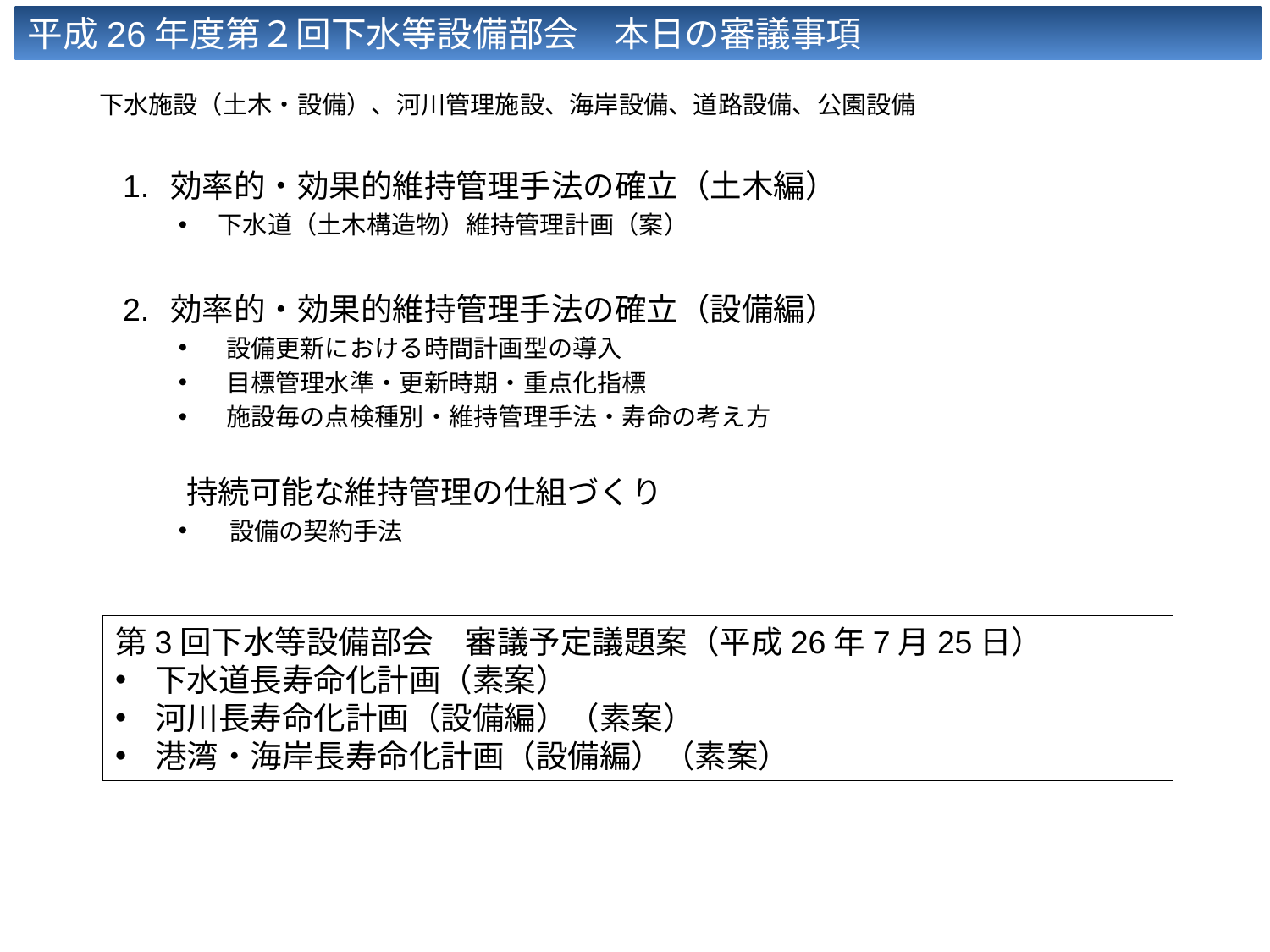

平成26年度第２回下水等設備部会　本日の審議事項　　　　　　　　　　　　　資料２
　下水施設（土木・設備）、河川管理施設、海岸設備、道路設備、公園設備

効率的・効果的維持管理手法の確立（土木編）
下水道（土木構造物）維持管理計画（案）

効率的・効果的維持管理手法の確立（設備編）
設備更新における時間計画型の導入
目標管理水準・更新時期・重点化指標
施設毎の点検種別・維持管理手法・寿命の考え方

　　持続可能な維持管理の仕組づくり
 設備の契約手法

第3回下水等設備部会　審議予定議題案（平成26年7月25日）
下水道長寿命化計画（素案）
河川長寿命化計画（設備編）（素案）
港湾・海岸長寿命化計画（設備編）（素案）